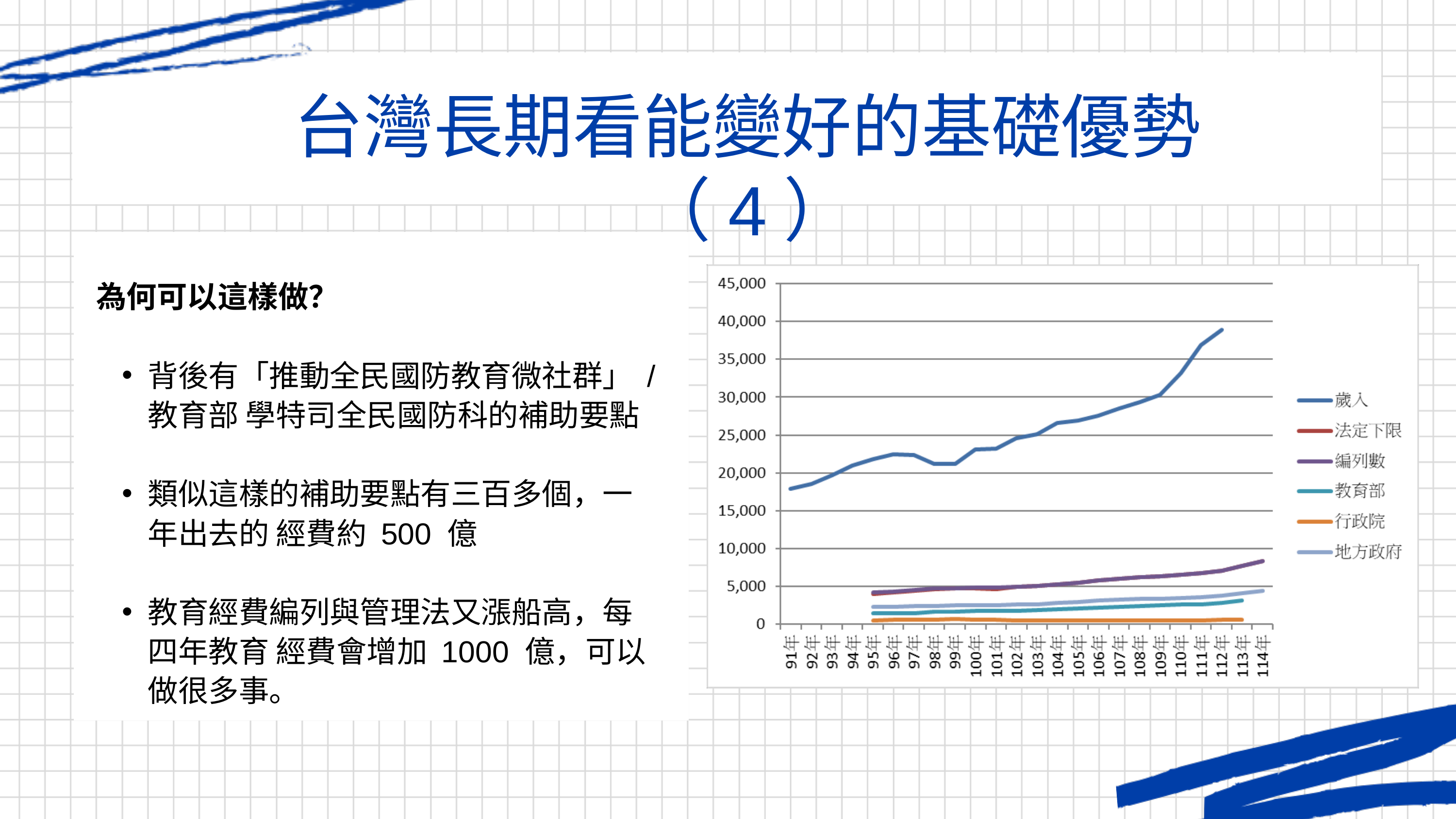

台灣長期看能變好的基礎優勢（4）

為何可以這樣做？

背後有「推動全民國防教育微社群」 / 教育部 學特司全民國防科的補助要點

類似這樣的補助要點有三百多個，一年出去的 經費約 500 億

教育經費編列與管理法又漲船高，每四年教育 經費會增加 1000 億，可以做很多事。